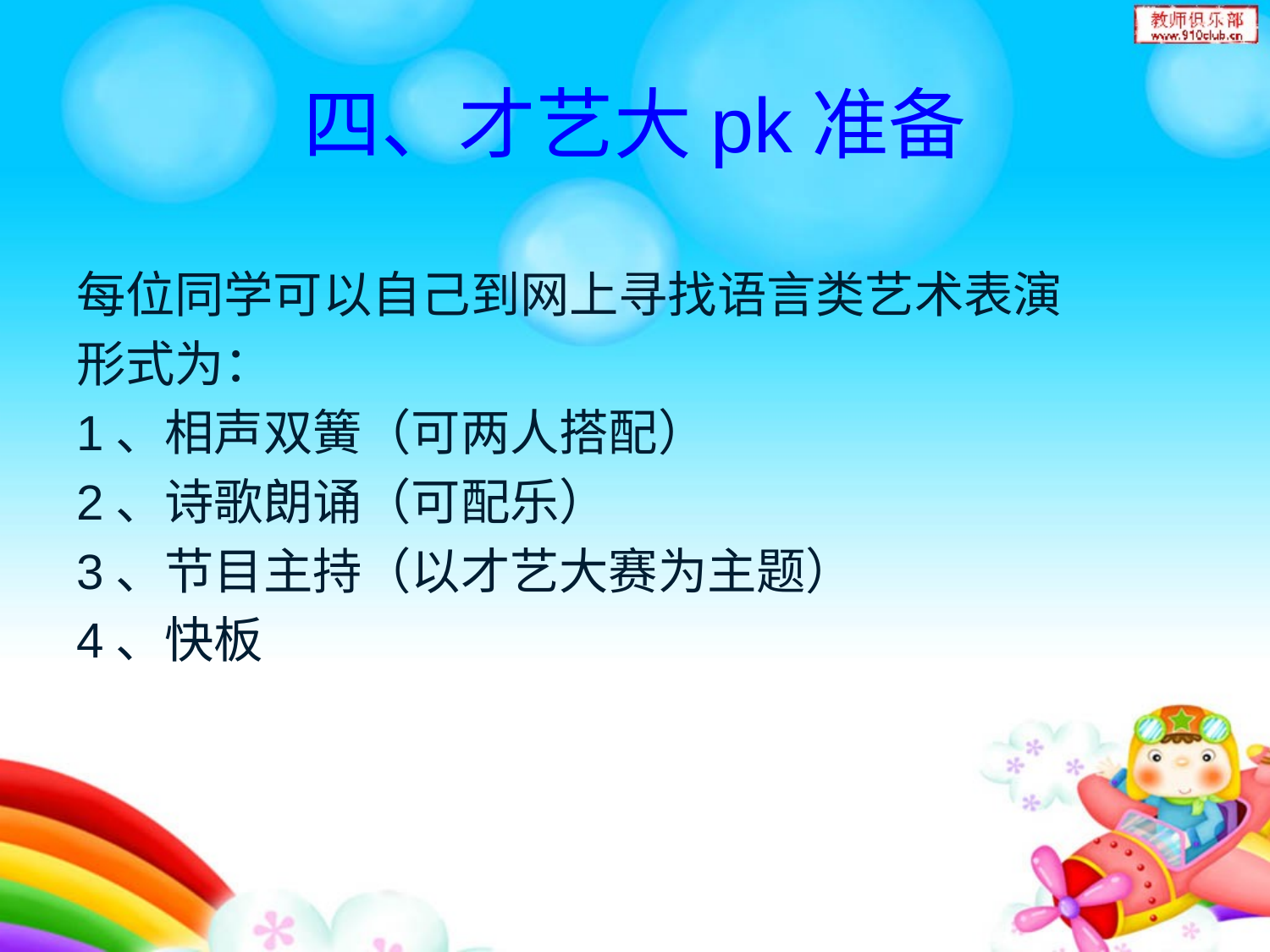

# 四、才艺大pk准备
每位同学可以自己到网上寻找语言类艺术表演
形式为：
1、相声双簧（可两人搭配）
2、诗歌朗诵（可配乐）
3、节目主持（以才艺大赛为主题）
4、快板